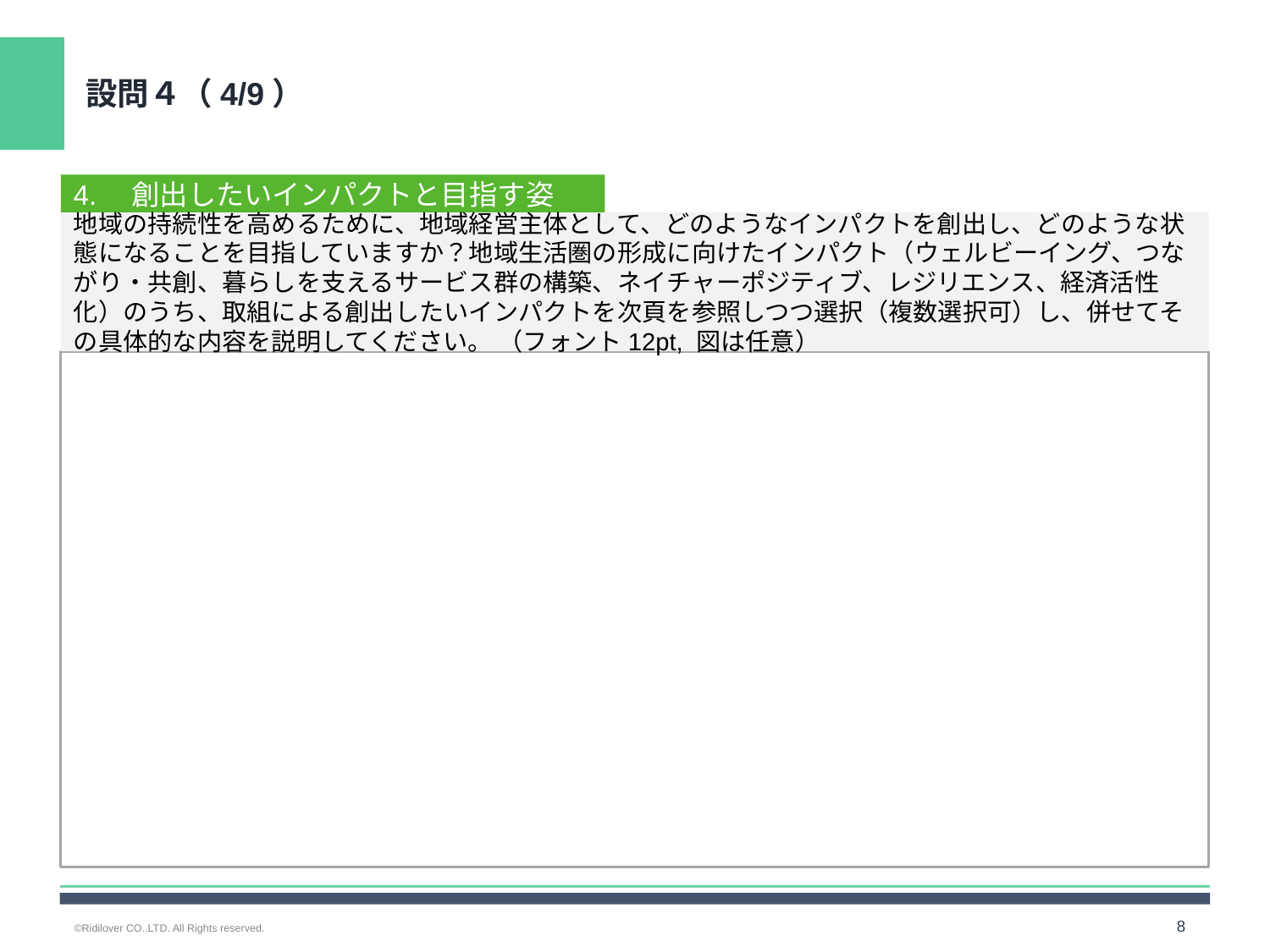

設問４（4/9）

4.　創出したいインパクトと目指す姿
地域の持続性を高めるために、地域経営主体として、どのようなインパクトを創出し、どのような状態になることを目指していますか？地域生活圏の形成に向けたインパクト（ウェルビーイング、つながり・共創、暮らしを支えるサービス群の構築、ネイチャーポジティブ、レジリエンス、経済活性化）のうち、取組による創出したいインパクトを次頁を参照しつつ選択（複数選択可）し、併せてその具体的な内容を説明してください。 （フォント12pt, 図は任意）